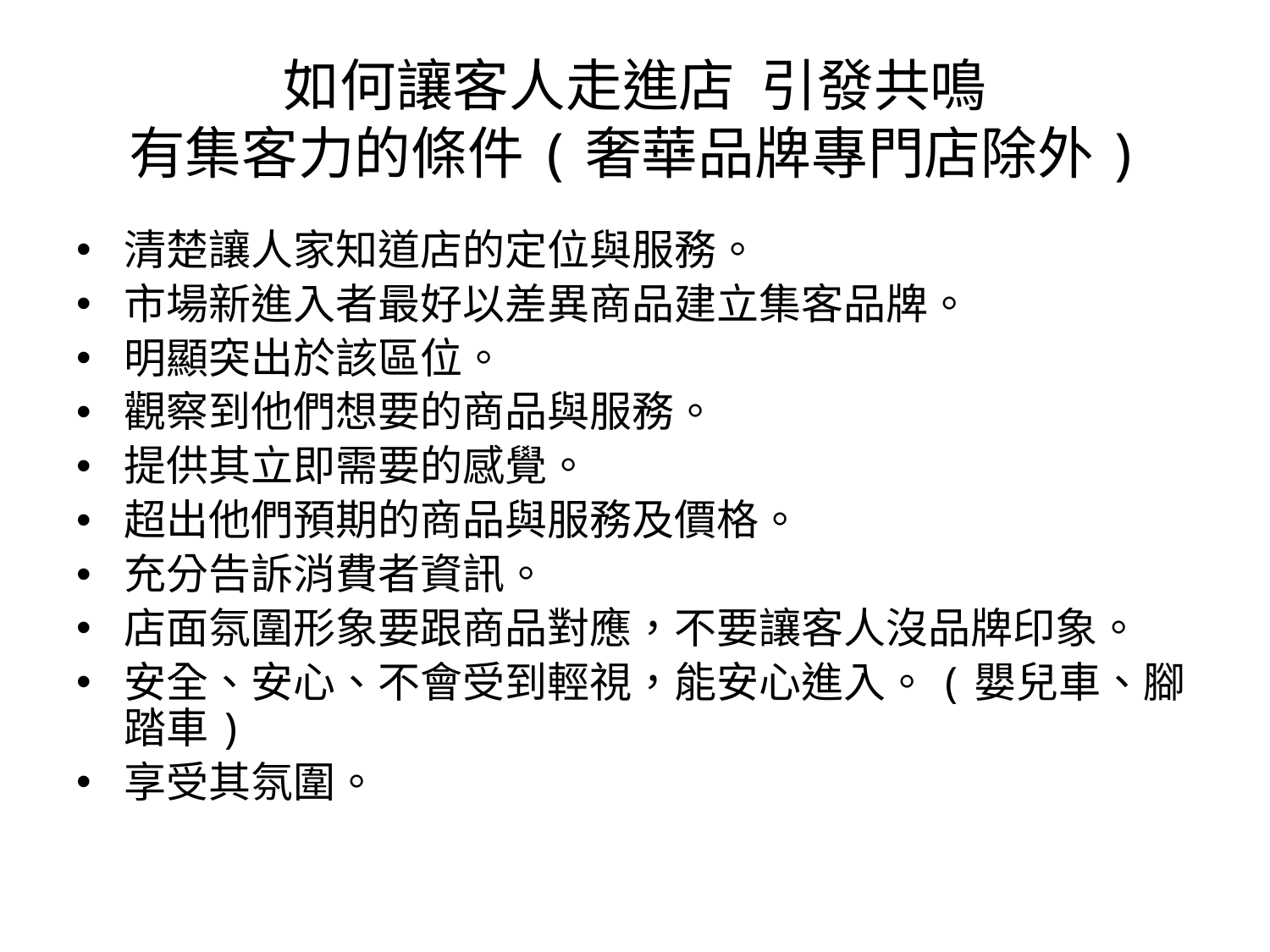

如何讓客人走進店  引發共鳴
有集客力的條件(奢華品牌專門店除外)
清楚讓人家知道店的定位與服務。
市場新進入者最好以差異商品建立集客品牌。
明顯突出於該區位。
觀察到他們想要的商品與服務。
提供其立即需要的感覺。
超出他們預期的商品與服務及價格。
充分告訴消費者資訊。
店面氛圍形象要跟商品對應，不要讓客人沒品牌印象。
安全、安心、不會受到輕視，能安心進入。(嬰兒車、腳踏車)
享受其氛圍。